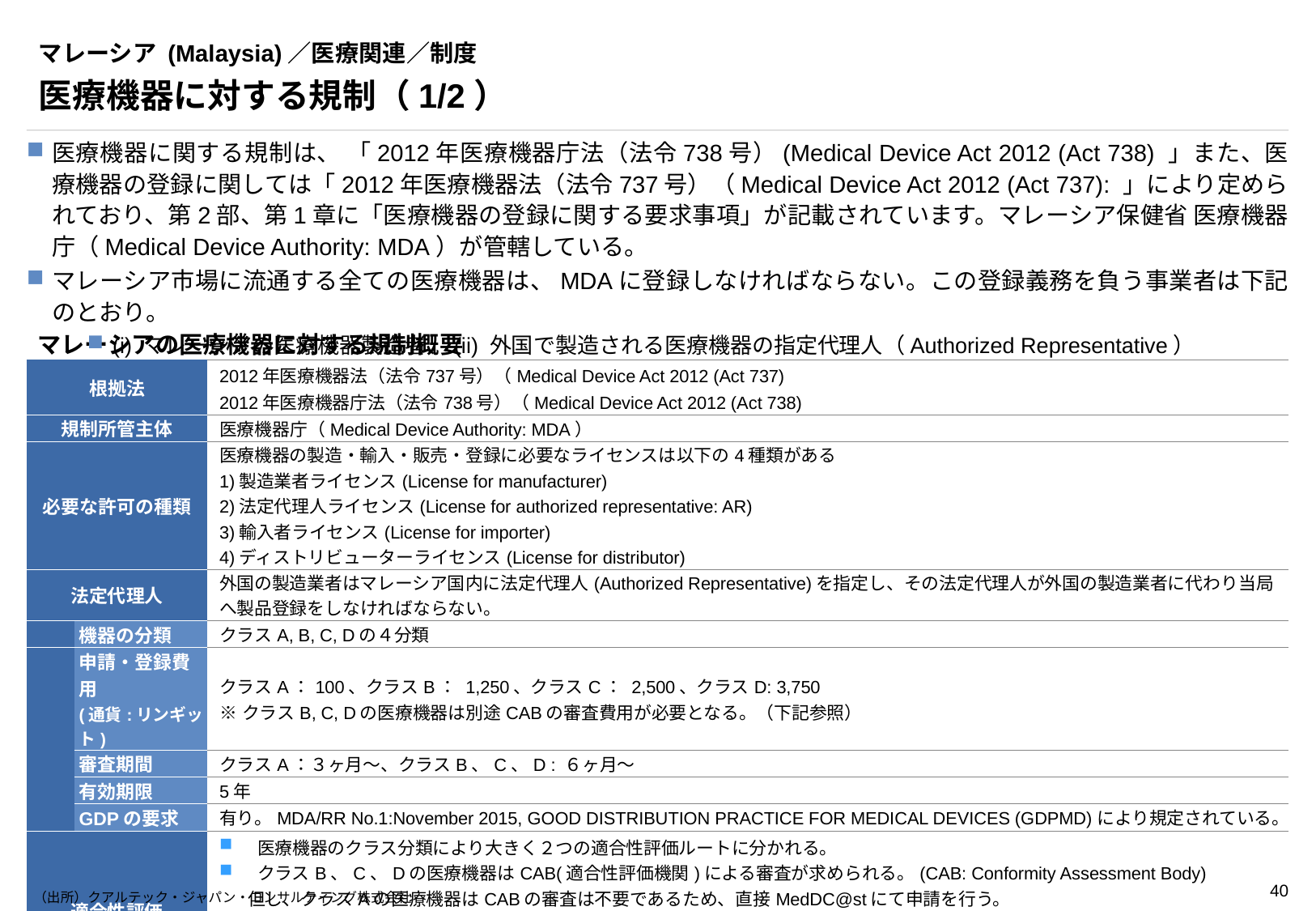

# マレーシア (Malaysia)／医療関連／制度
医療機器に対する規制（1/2）
医療機器に関する規制は、 「2012年医療機器庁法（法令738号）(Medical Device Act 2012 (Act 738) 」また、医療機器の登録に関しては「2012年医療機器法（法令737号）（Medical Device Act 2012 (Act 737): 」により定められており、第2部、第1章に「医療機器の登録に関する要求事項」が記載されています。マレーシア保健省 医療機器庁（Medical Device Authority: MDA）が管轄している。
マレーシア市場に流通する全ての医療機器は、MDAに登録しなければならない。この登録義務を負う事業者は下記のとおり。
(i) マレーシアの医療機器製造者、(ii) 外国で製造される医療機器の指定代理人（Authorized Representative）
 マレーシアの医療機器に対する規制概要
| 根拠法 |  | 2012年医療機器法（法令737号）（Medical Device Act 2012 (Act 737) 2012年医療機器庁法（法令738号）（Medical Device Act 2012 (Act 738) |
| --- | --- | --- |
| 規制所管主体 |  | 医療機器庁（Medical Device Authority: MDA） |
| 必要な許可の種類 |  | 医療機器の製造・輸入・販売・登録に必要なライセンスは以下の4種類がある 1)製造業者ライセンス(License for manufacturer) 2)法定代理人ライセンス(License for authorized representative: AR) 3)輸入者ライセンス(License for importer) 4)ディストリビューターライセンス(License for distributor) |
| 法定代理人 |  | 外国の製造業者はマレーシア国内に法定代理人(Authorized Representative)を指定し、その法定代理人が外国の製造業者に代わり当局へ製品登録をしなければならない。 |
|  | 機器の分類 | クラスA, B, C, Dの４分類 |
|  | 申請・登録費用 (通貨:リンギット) | クラスA：100、クラスB： 1,250、クラスC： 2,500、クラスD: 3,750 ※クラスB, C, Dの医療機器は別途CABの審査費用が必要となる。（下記参照） |
|  | 審査期間 | クラスA：３ヶ月〜、クラスB、C、D : ６ヶ月〜 |
|  | 有効期限 | 5年 |
|  | GDPの要求 | 有り。MDA/RR No.1:November 2015, GOOD DISTRIBUTION PRACTICE FOR MEDICAL DEVICES (GDPMD)により規定されている。 |
| 適合性評価 |  | 医療機器のクラス分類により大きく２つの適合性評価ルートに分かれる。 クラスB、C、Dの医療機器はCAB(適合性評価機関)による審査が求められる。(CAB: Conformity Assessment Body)       但し、クラスAの医療機器はCABの審査は不要であるため、直接MedDC@stにて申請を行う。 登録する医療機器が既に旧GHTF：アメリカ、欧州、カナダ、日本、またはオーストラリアで登録されている場合にはCAB審査は簡易申請ルートを選択することが可能。 CABが適合証明書を発行した後、MDAへMeDC@stというオンラインシステムで申請を行う |
（出所）クアルテック・ジャパン・コンサルティング株式会社